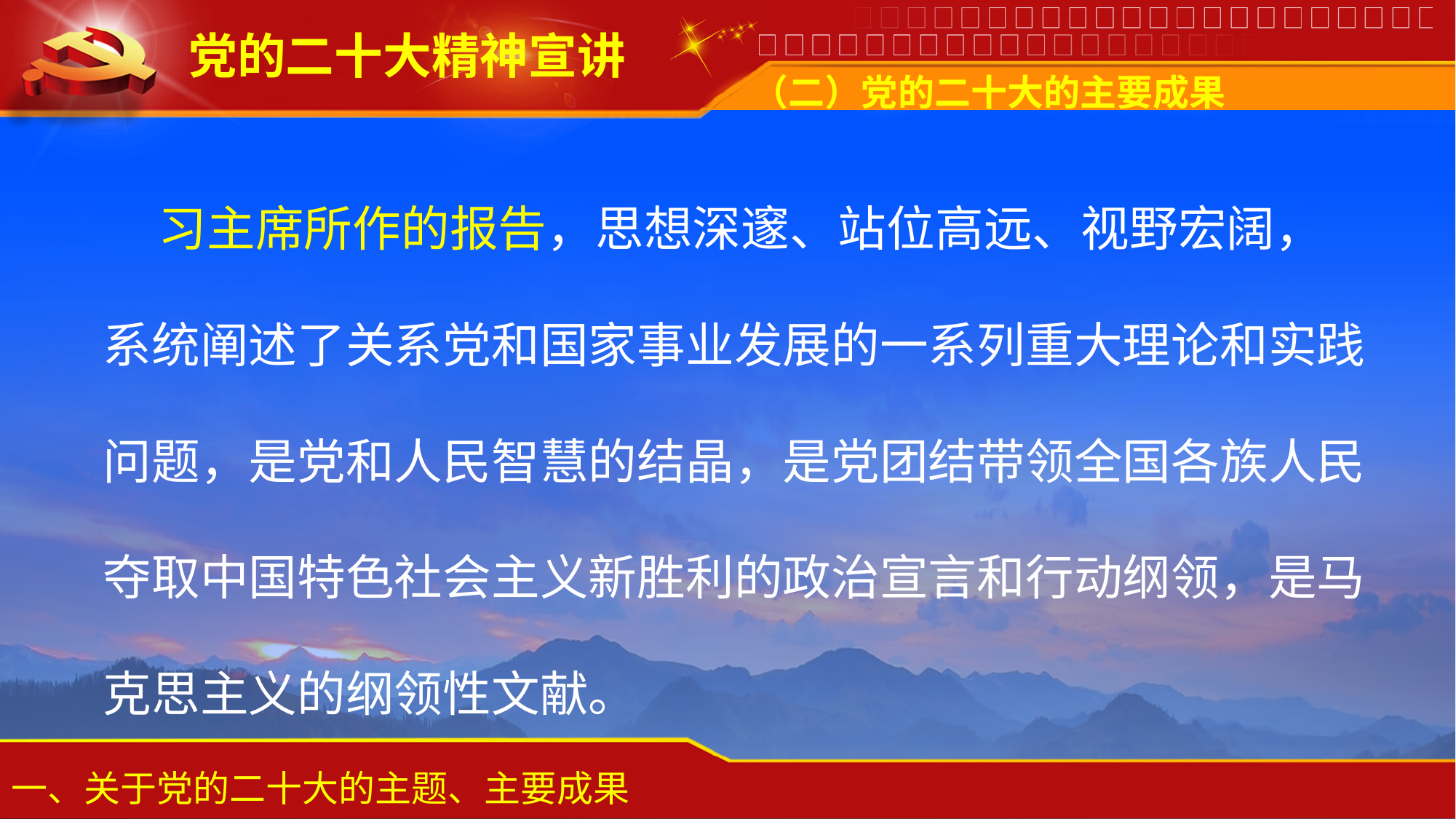

党的二十大精神宣讲
（二）党的二十大的主要成果
    习主席所作的报告，思想深邃、站位高远、视野宏阔，系统阐述了关系党和国家事业发展的一系列重大理论和实践问题，是党和人民智慧的结晶，是党团结带领全国各族人民夺取中国特色社会主义新胜利的政治宣言和行动纲领，是马克思主义的纲领性文献。
一、关于党的二十大的主题、主要成果